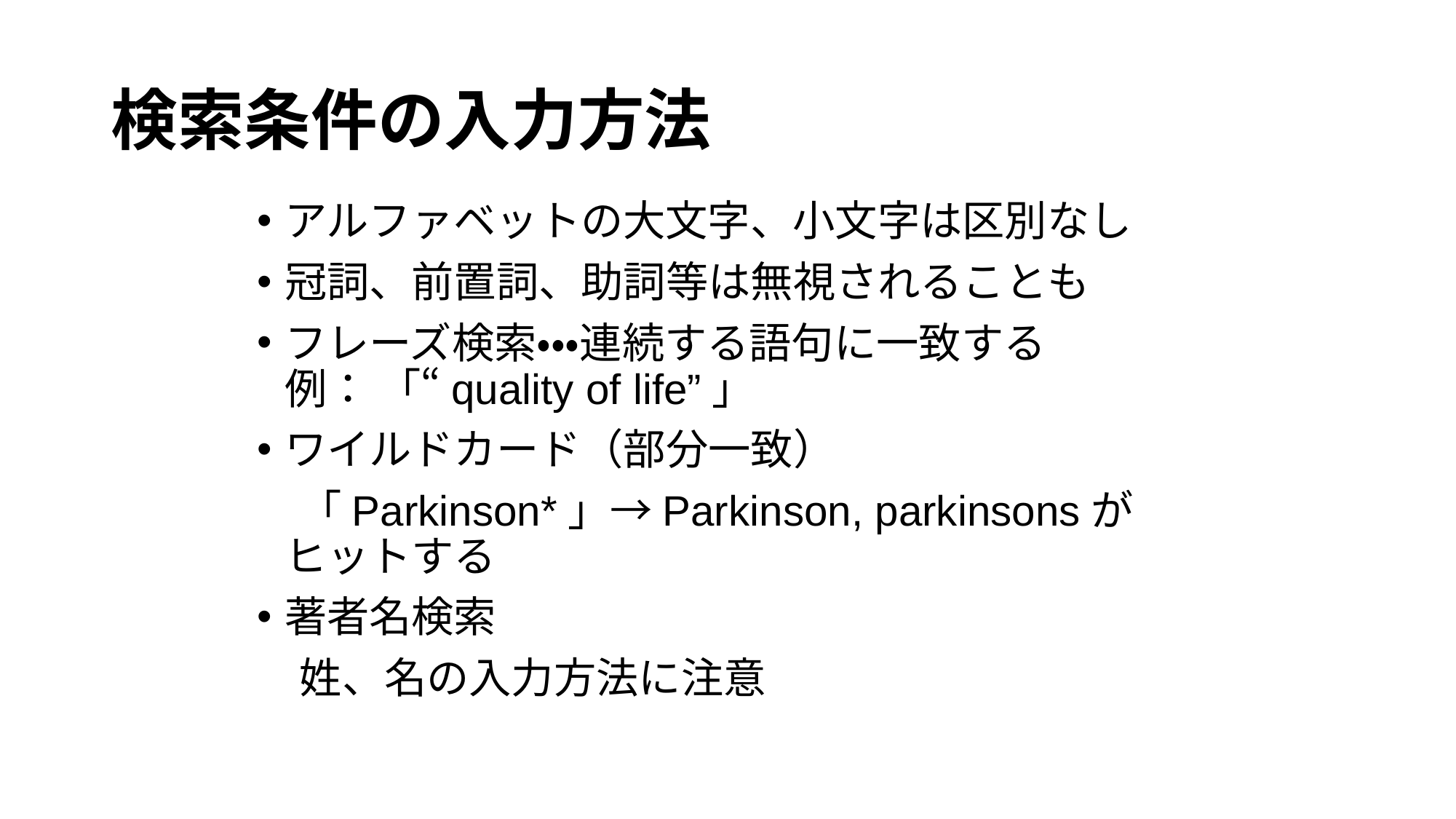

# 検索条件の入力方法
アルファベットの大文字、小文字は区別なし
冠詞、前置詞、助詞等は無視されることも
フレーズ検索・・・連続する語句に一致する
例： 「“quality of life”」
ワイルドカード（部分一致）
　「Parkinson*」→Parkinson, parkinsonsがヒットする
著者名検索
　姓、名の入力方法に注意